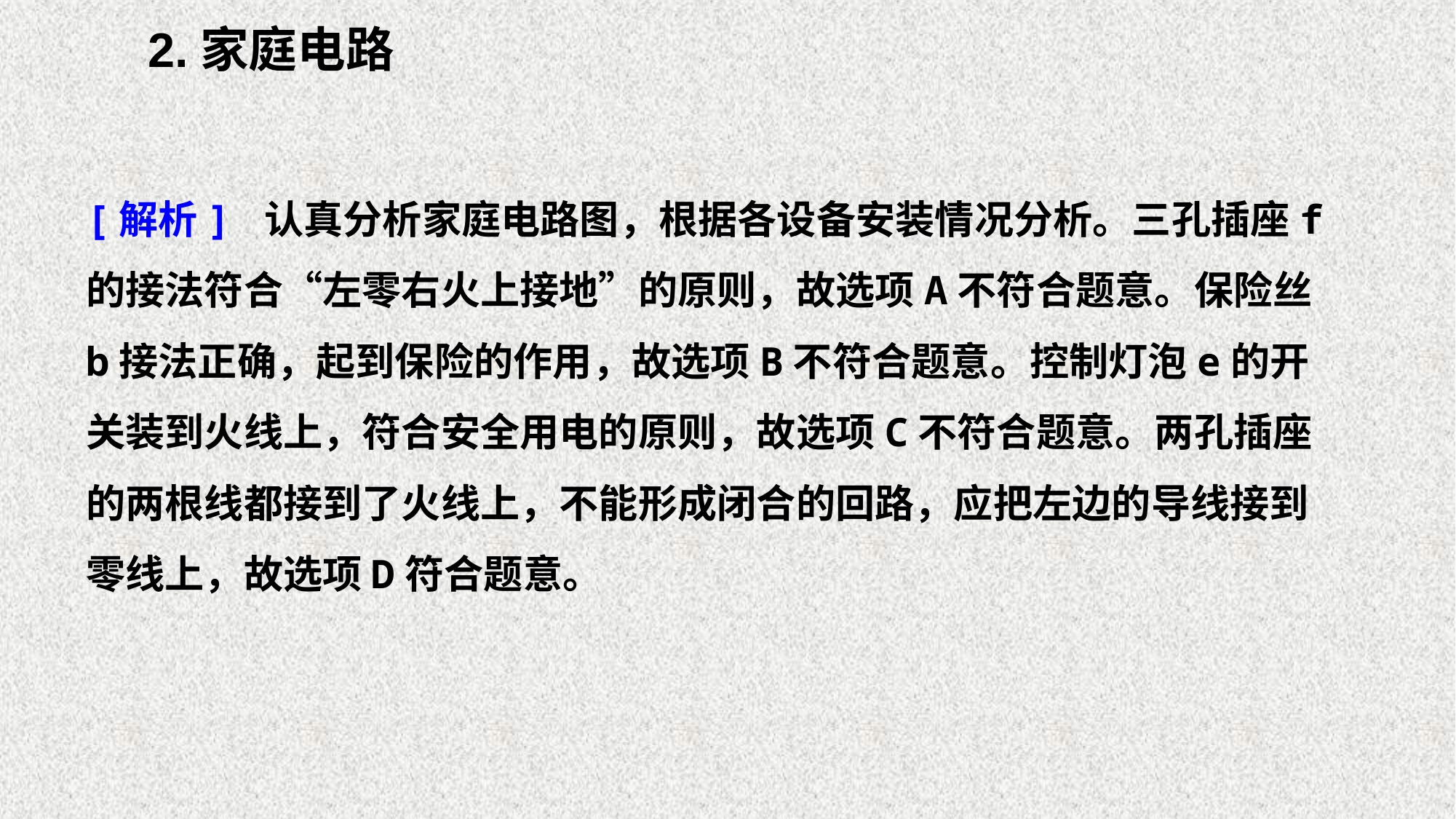

2.家庭电路
[解析] 认真分析家庭电路图，根据各设备安装情况分析。三孔插座f的接法符合“左零右火上接地”的原则，故选项A不符合题意。保险丝b接法正确，起到保险的作用，故选项B不符合题意。控制灯泡e的开关装到火线上，符合安全用电的原则，故选项C不符合题意。两孔插座的两根线都接到了火线上，不能形成闭合的回路，应把左边的导线接到零线上，故选项D符合题意。